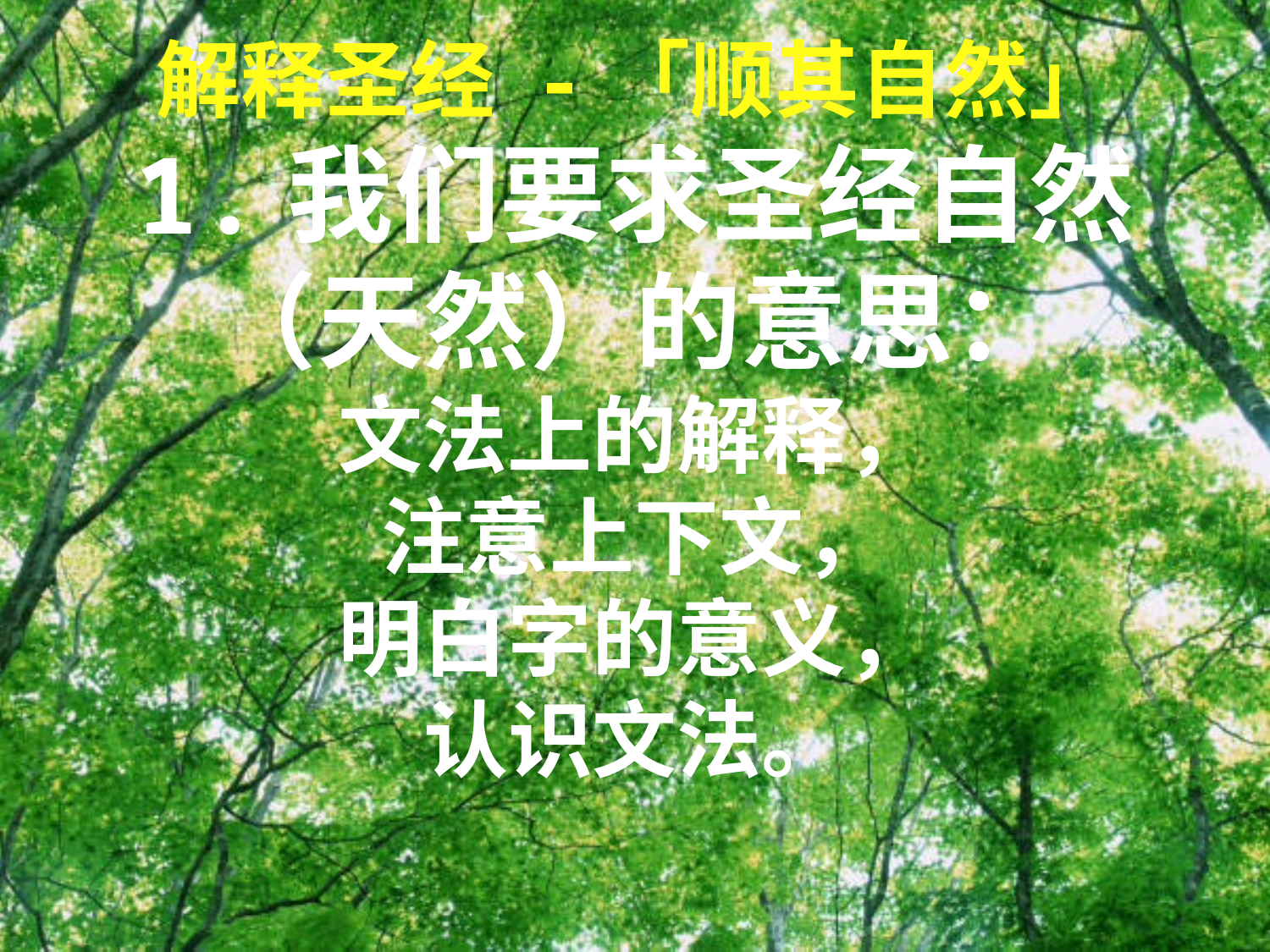

解释圣经 -「顺其自然」
1.我们要求圣经自然
（天然）的意思：
文法上的解释，
注意上下文，
明白字的意义，
认识文法。